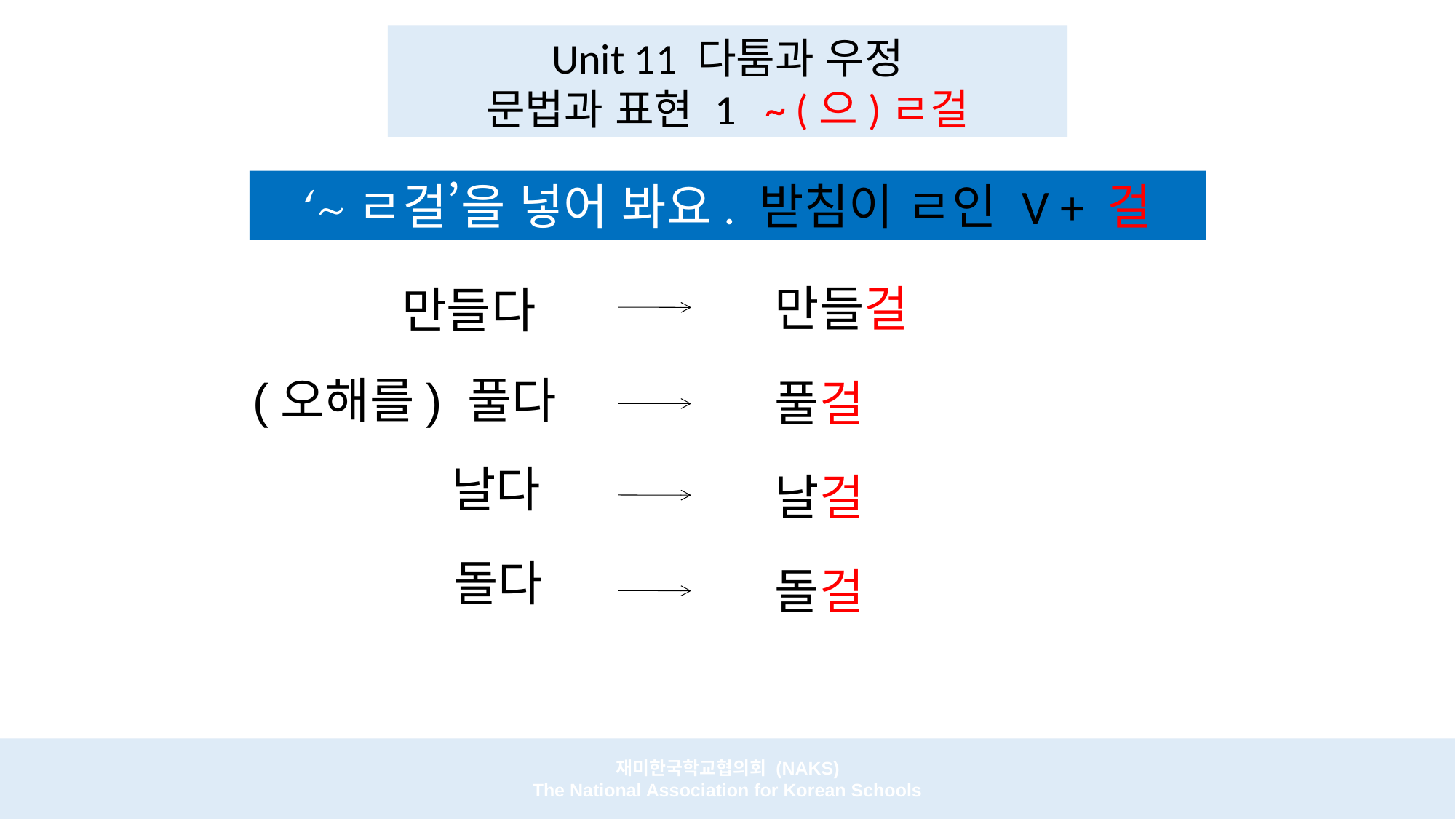

Unit 11 다툼과 우정
문법과 표현 1   ~ (으)ㄹ걸
‘~ㄹ걸’을 넣어 봐요. 받침이 ㄹ인 V + 걸
만들걸
만들다
(오해를) 풀다
풀걸
날다
날걸
돌다
돌걸
재미한국학교협의회 (NAKS)
The National Association for Korean Schools